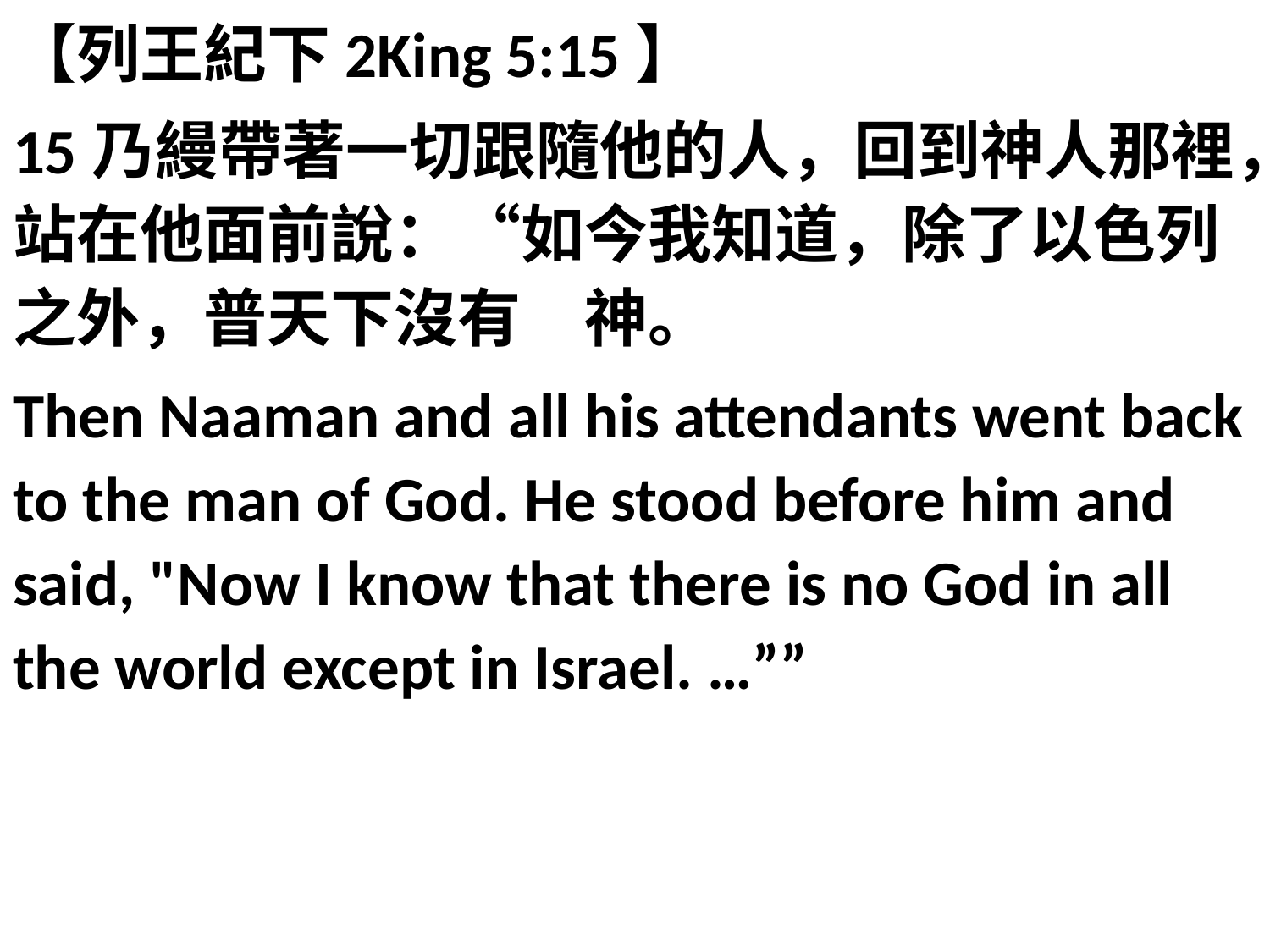

【列王紀下2King 5:15】
15乃縵帶著一切跟隨他的人，回到神人那裡，站在他面前說：“如今我知道，除了以色列之外，普天下沒有　神。
Then Naaman and all his attendants went back to the man of God. He stood before him and said, "Now I know that there is no God in all the world except in Israel. …””